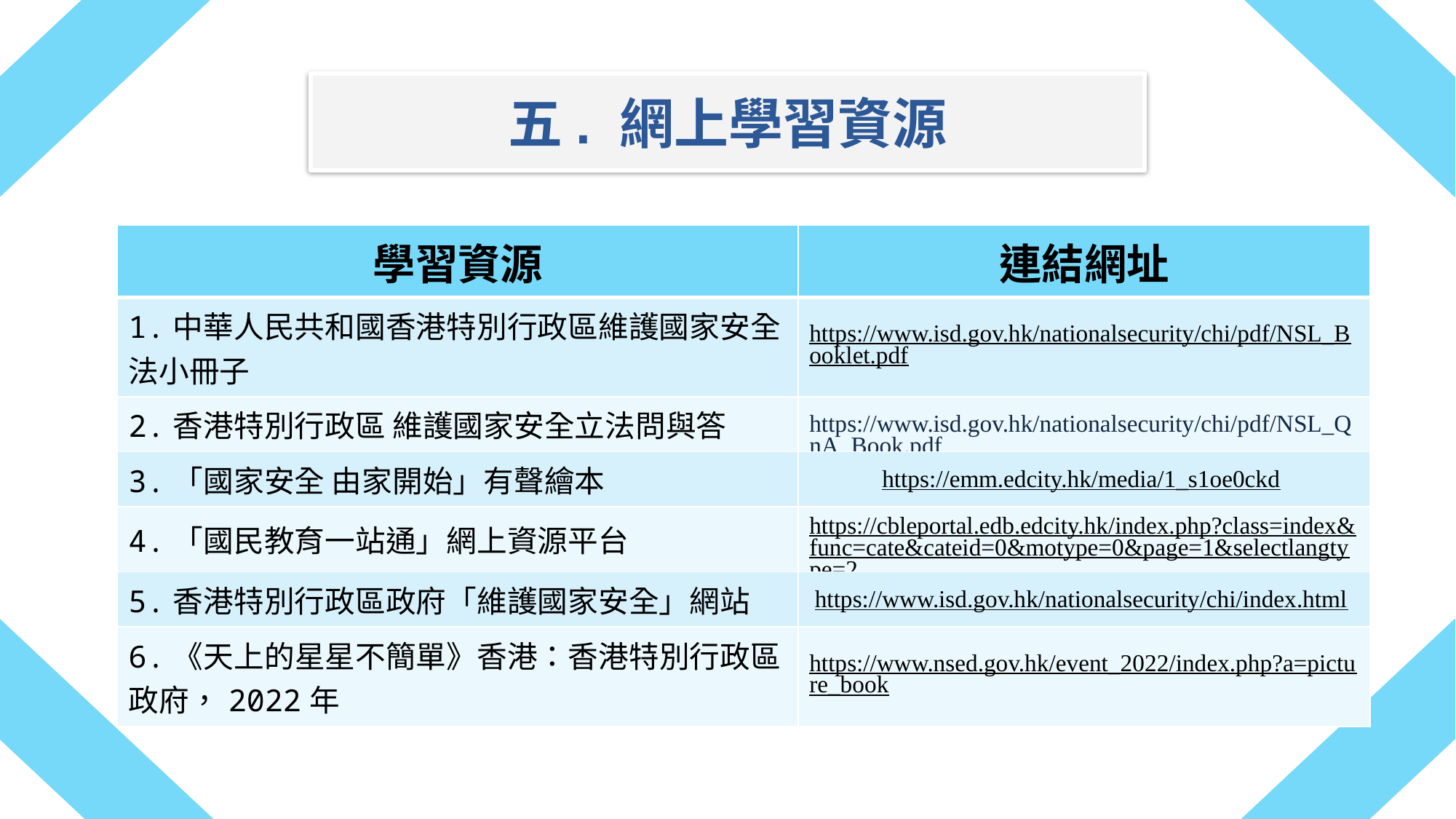

五. 網上學習資源
| 學習資源 | 連結網址 |
| --- | --- |
| 1.中華人民共和國香港特別行政區維護國家安全法小冊子 | https://www.isd.gov.hk/nationalsecurity/chi/pdf/NSL\_Booklet.pdf |
| 2.香港特別行政區 維護國家安全立法問與答 | https://www.isd.gov.hk/nationalsecurity/chi/pdf/NSL\_QnA\_Book.pdf |
| 3.「國家安全 由家開始」有聲繪本 | https://emm.edcity.hk/media/1\_s1oe0ckd |
| 4.「國民教育一站通」網上資源平台 | https://cbleportal.edb.edcity.hk/index.php?class=index&func=cate&cateid=0&motype=0&page=1&selectlangtype=2 |
| 5.香港特別行政區政府「維護國家安全」網站 | https://www.isd.gov.hk/nationalsecurity/chi/index.html |
| 6.《天上的星星不簡單》香港：香港特別行政區政府，2022年 | https://www.nsed.gov.hk/event\_2022/index.php?a=picture\_book |